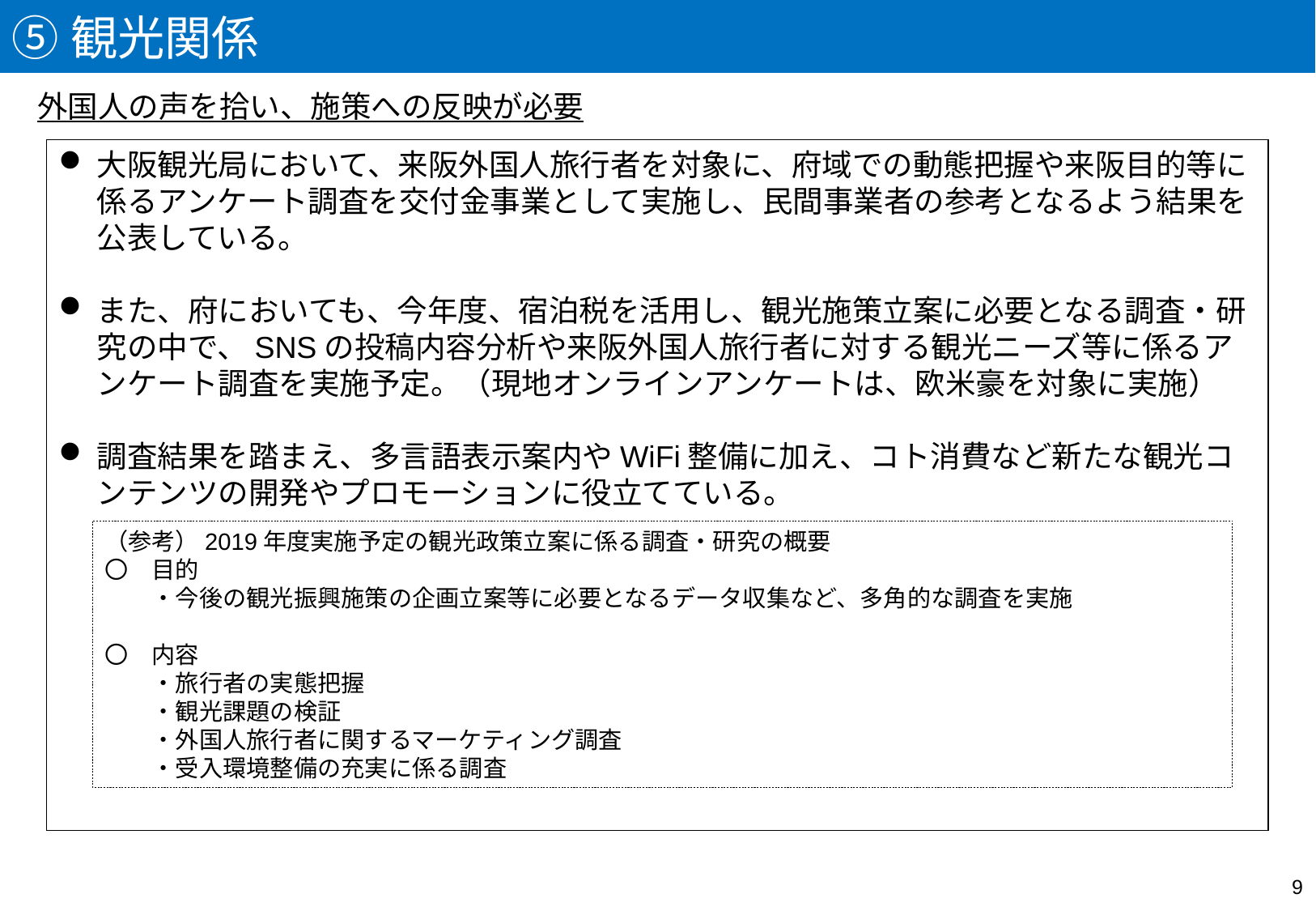

⑤観光関係
外国人の声を拾い、施策への反映が必要
大阪観光局において、来阪外国人旅行者を対象に、府域での動態把握や来阪目的等に係るアンケート調査を交付金事業として実施し、民間事業者の参考となるよう結果を公表している。

また、府においても、今年度、宿泊税を活用し、観光施策立案に必要となる調査・研究の中で、SNSの投稿内容分析や来阪外国人旅行者に対する観光ニーズ等に係るアンケート調査を実施予定。（現地オンラインアンケートは、欧米豪を対象に実施）

調査結果を踏まえ、多言語表示案内やWiFi整備に加え、コト消費など新たな観光コンテンツの開発やプロモーションに役立てている。
（参考）2019年度実施予定の観光政策立案に係る調査・研究の概要
〇　目的
　　・今後の観光振興施策の企画立案等に必要となるデータ収集など、多角的な調査を実施

〇　内容
　　・旅行者の実態把握
　　・観光課題の検証
　　・外国人旅行者に関するマーケティング調査
　　・受入環境整備の充実に係る調査
9